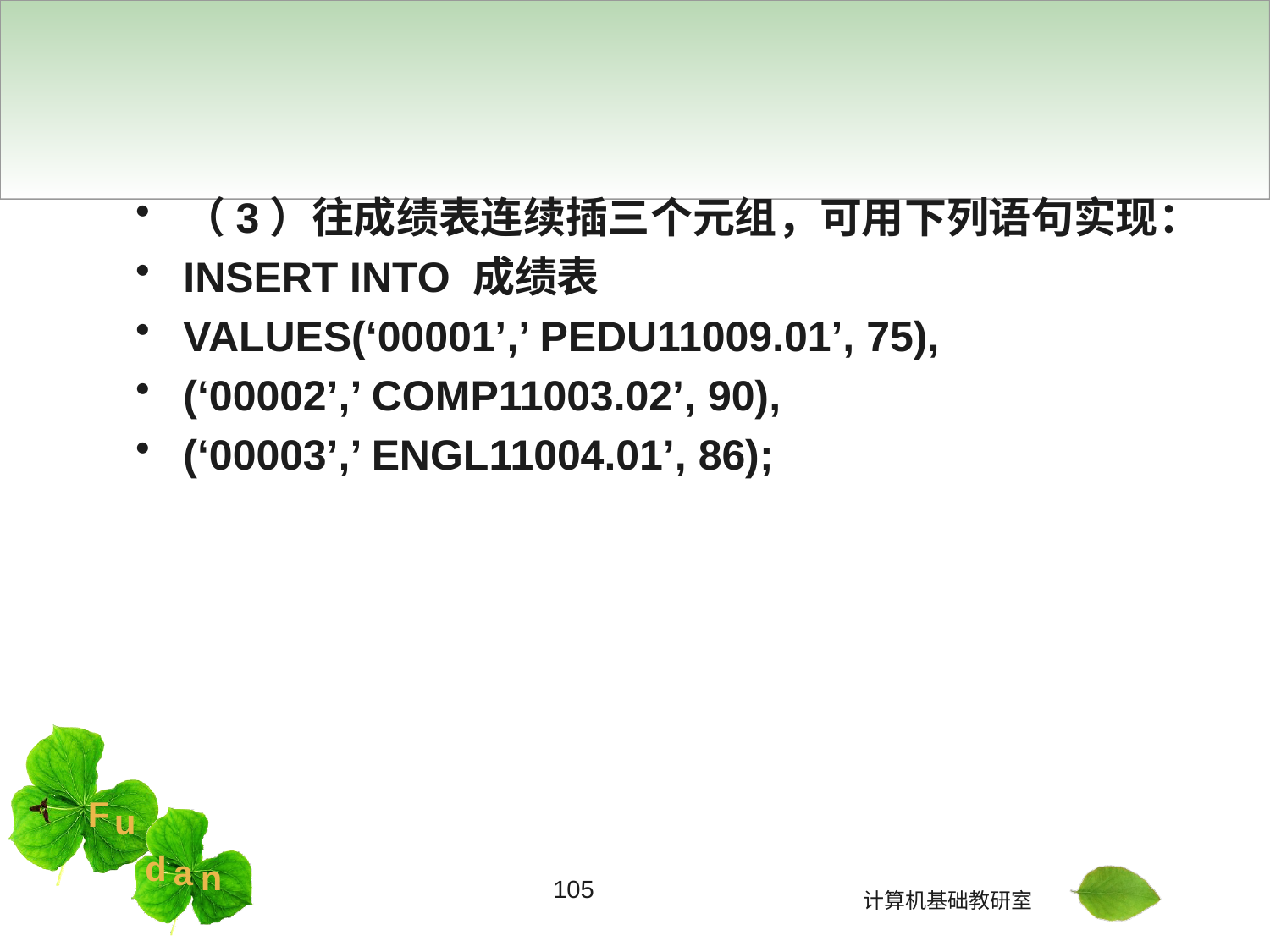

#
（3）往成绩表连续插三个元组，可用下列语句实现：
INSERT INTO 成绩表
VALUES(‘00001’,’ PEDU11009.01’, 75),
(‘00002’,’ COMP11003.02’, 90),
(‘00003’,’ ENGL11004.01’, 86);

105